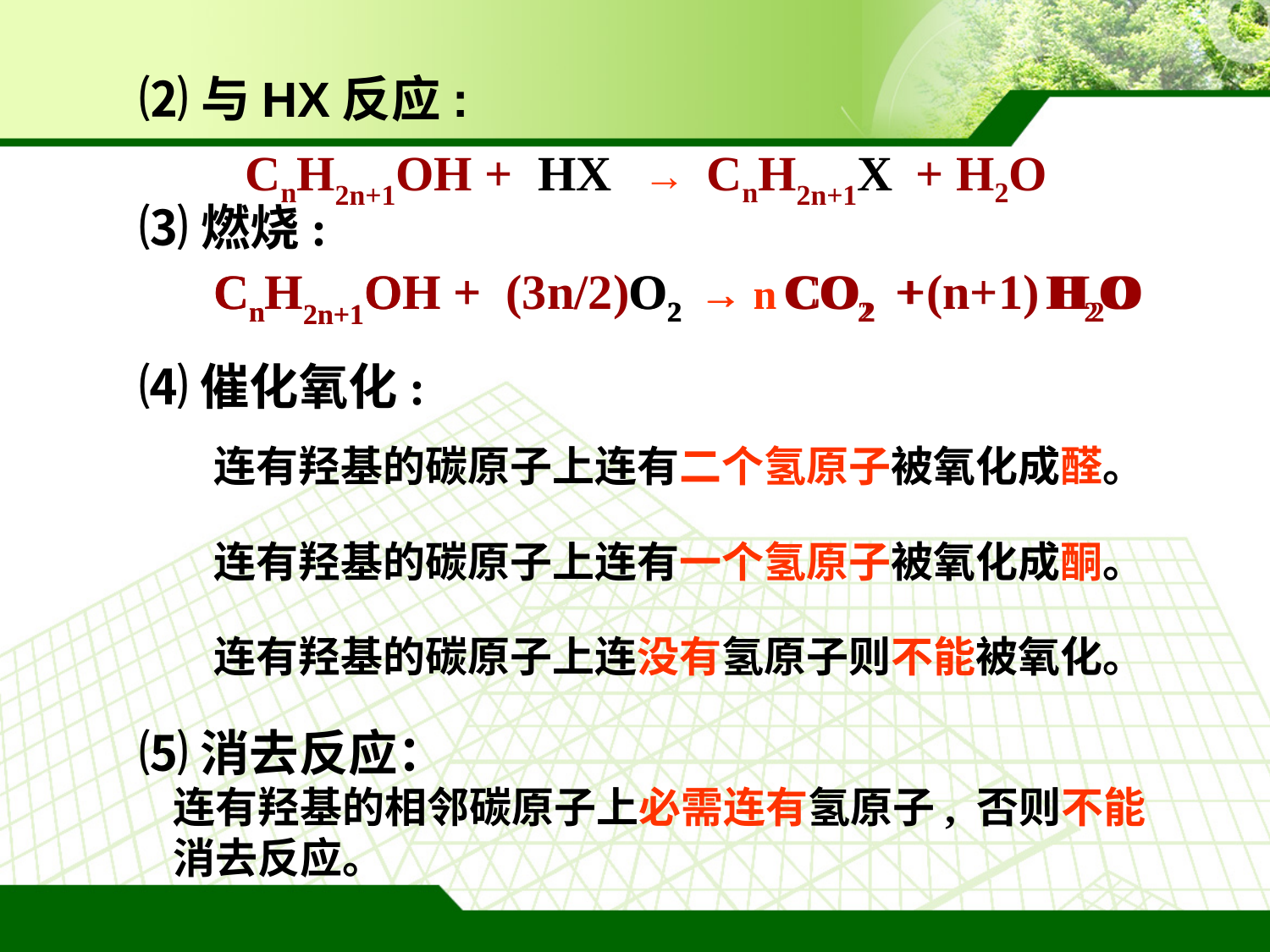

⑵与HX反应:
CnH2n+1OH +  HX   →  CnH2n+1X  + H2O
⑶燃烧:
CnH2n+1OH +            O2  →    CO2  +          H2O
CnH2n+1OH +  (3n/2)O2  → n CO2  +(n+1) H2O
⑷催化氧化:
连有羟基的碳原子上连有二个氢原子被氧化成醛。
连有羟基的碳原子上连有一个氢原子被氧化成酮。
连有羟基的碳原子上连没有氢原子则不能被氧化。
⑸消去反应：
连有羟基的相邻碳原子上必需连有氢原子, 否则不能消去反应。